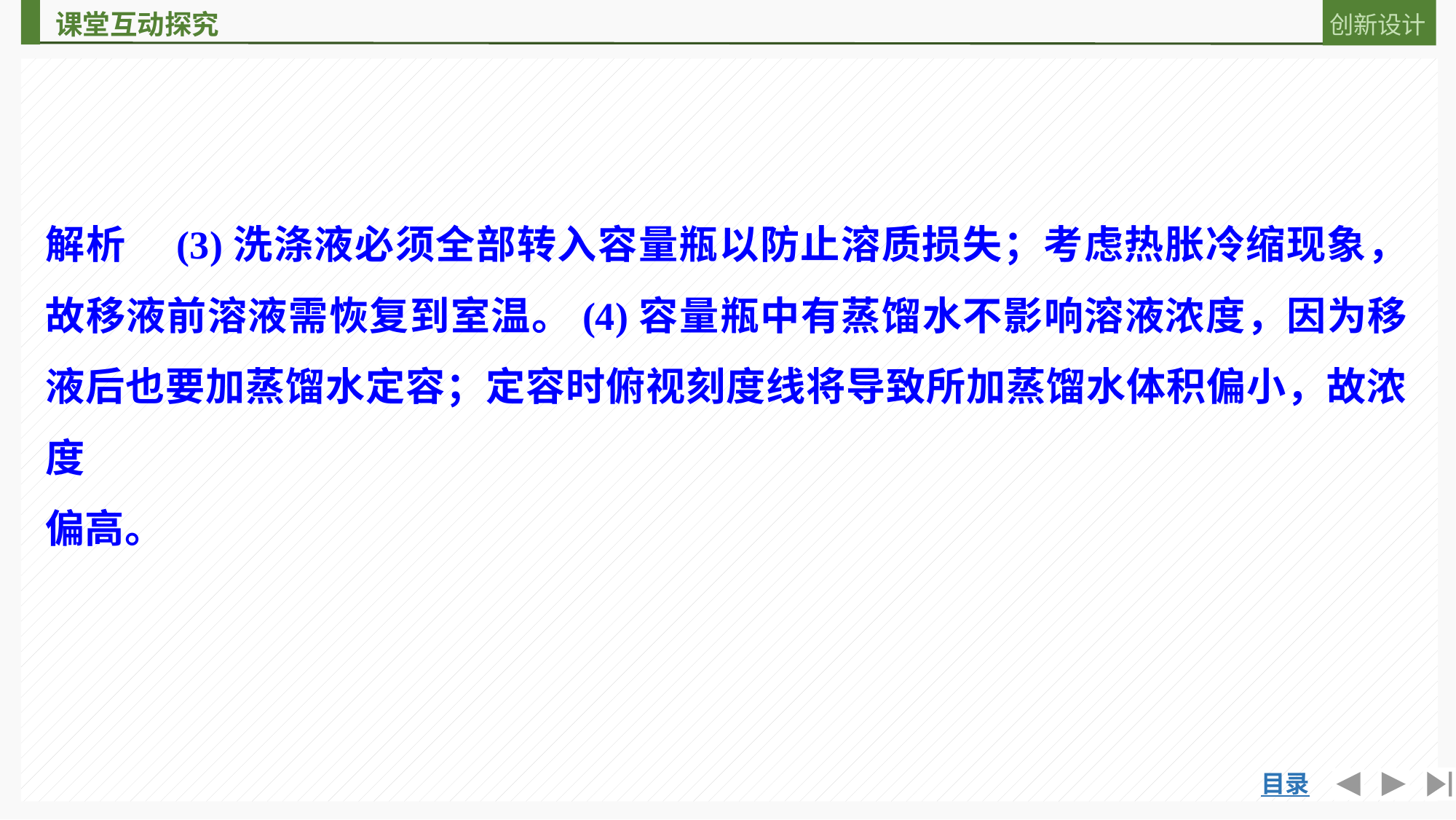

解析　(3)洗涤液必须全部转入容量瓶以防止溶质损失；考虑热胀冷缩现象，故移液前溶液需恢复到室温。(4)容量瓶中有蒸馏水不影响溶液浓度，因为移液后也要加蒸馏水定容；定容时俯视刻度线将导致所加蒸馏水体积偏小，故浓度
偏高。